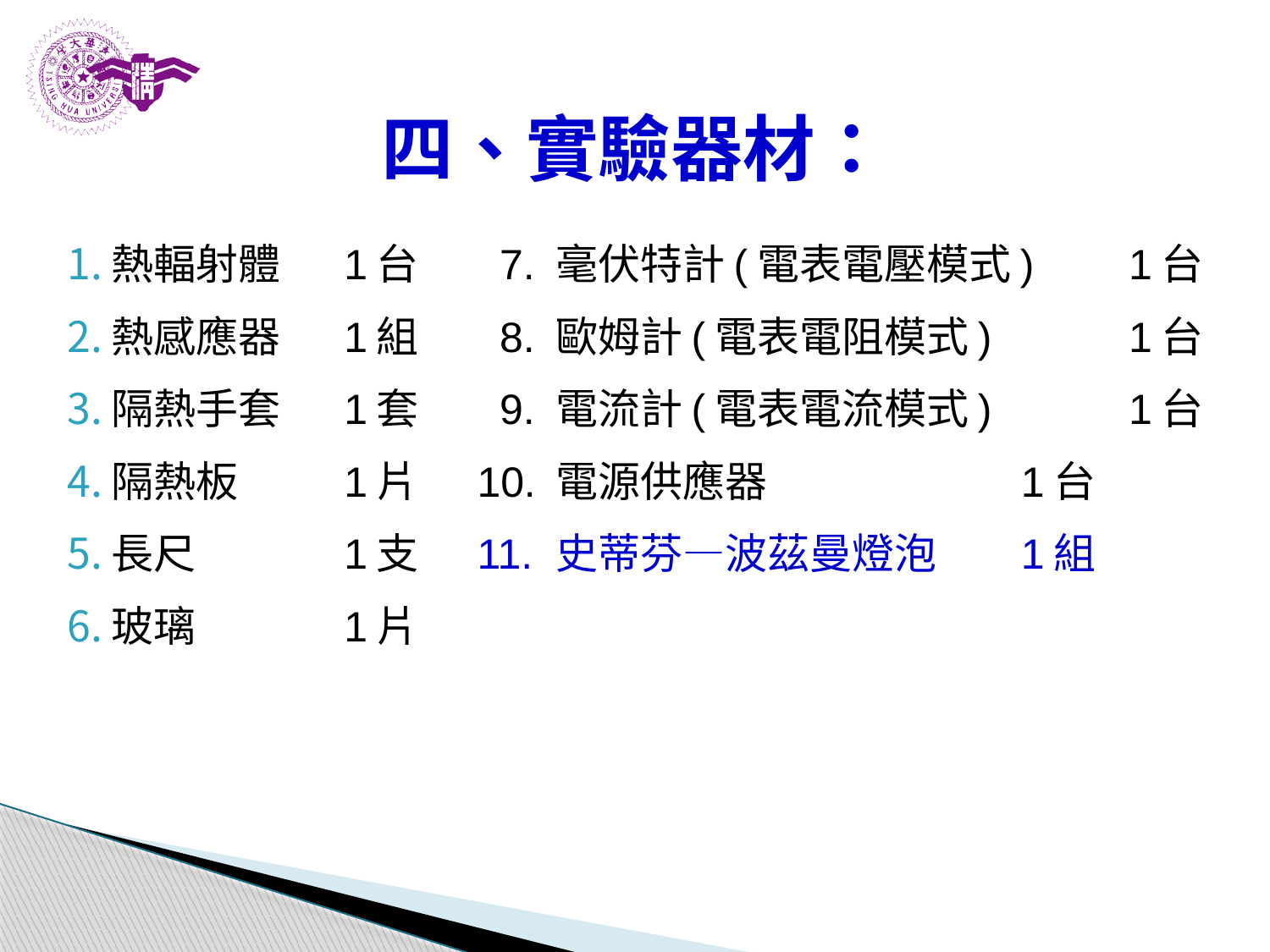

# 四、實驗器材：
熱輻射體	1台      	7.	毫伏特計(電表電壓模式)	1台
熱感應器	1組     	8.	歐姆計(電表電阻模式)   	1台
隔熱手套	1套	9.	電流計(電表電流模式)   	1台
隔熱板	1片	10.	電源供應器 	1台
長尺	1支	11.	史蒂芬—波茲曼燈泡 	1組
玻璃	1片